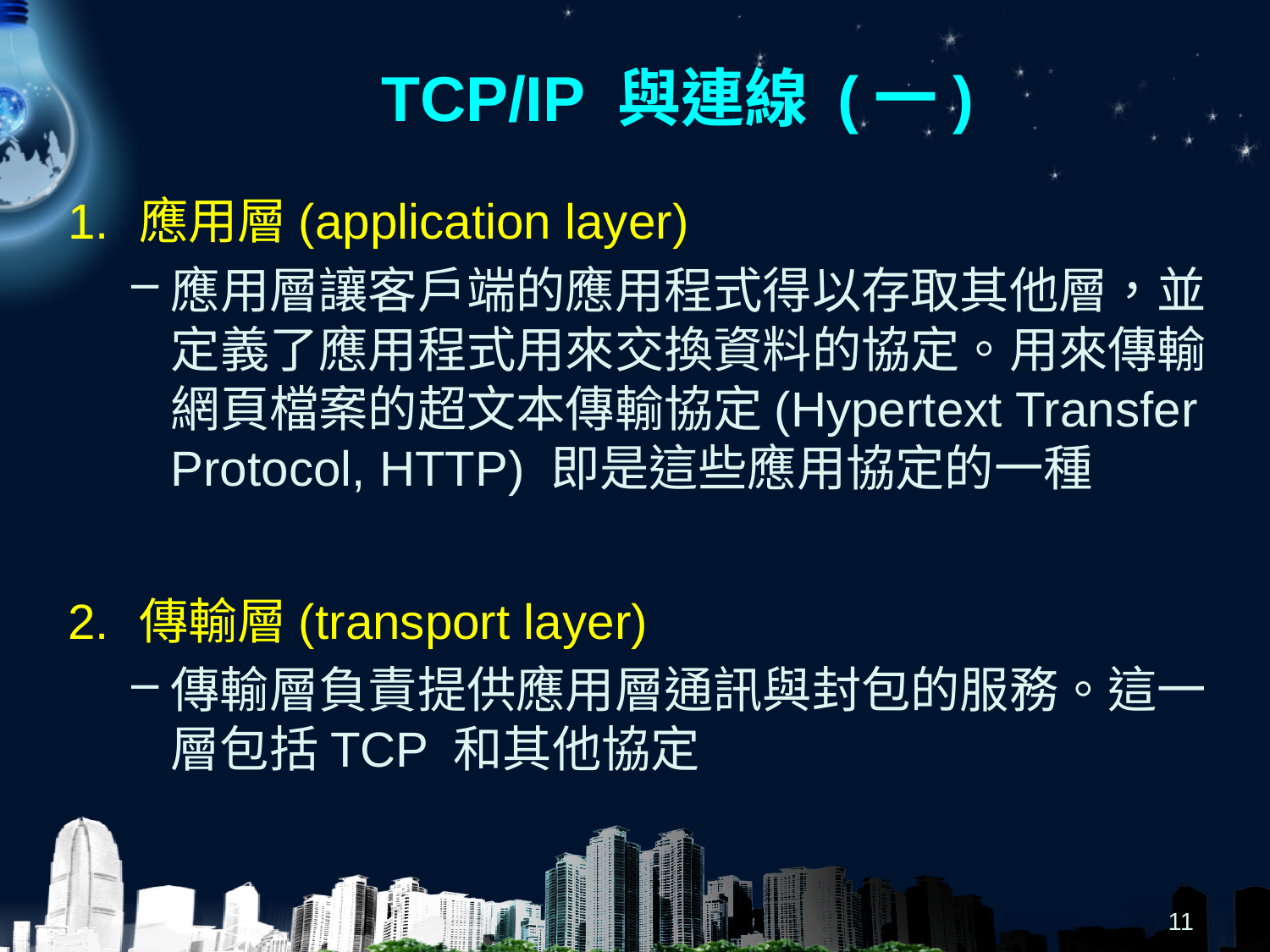

# TCP/IP 與連線 (一)
應用層(application layer)
應用層讓客戶端的應用程式得以存取其他層，並定義了應用程式用來交換資料的協定。用來傳輸網頁檔案的超文本傳輸協定(Hypertext Transfer Protocol, HTTP) 即是這些應用協定的一種

傳輸層(transport layer)
傳輸層負責提供應用層通訊與封包的服務。這一層包括TCP 和其他協定
11